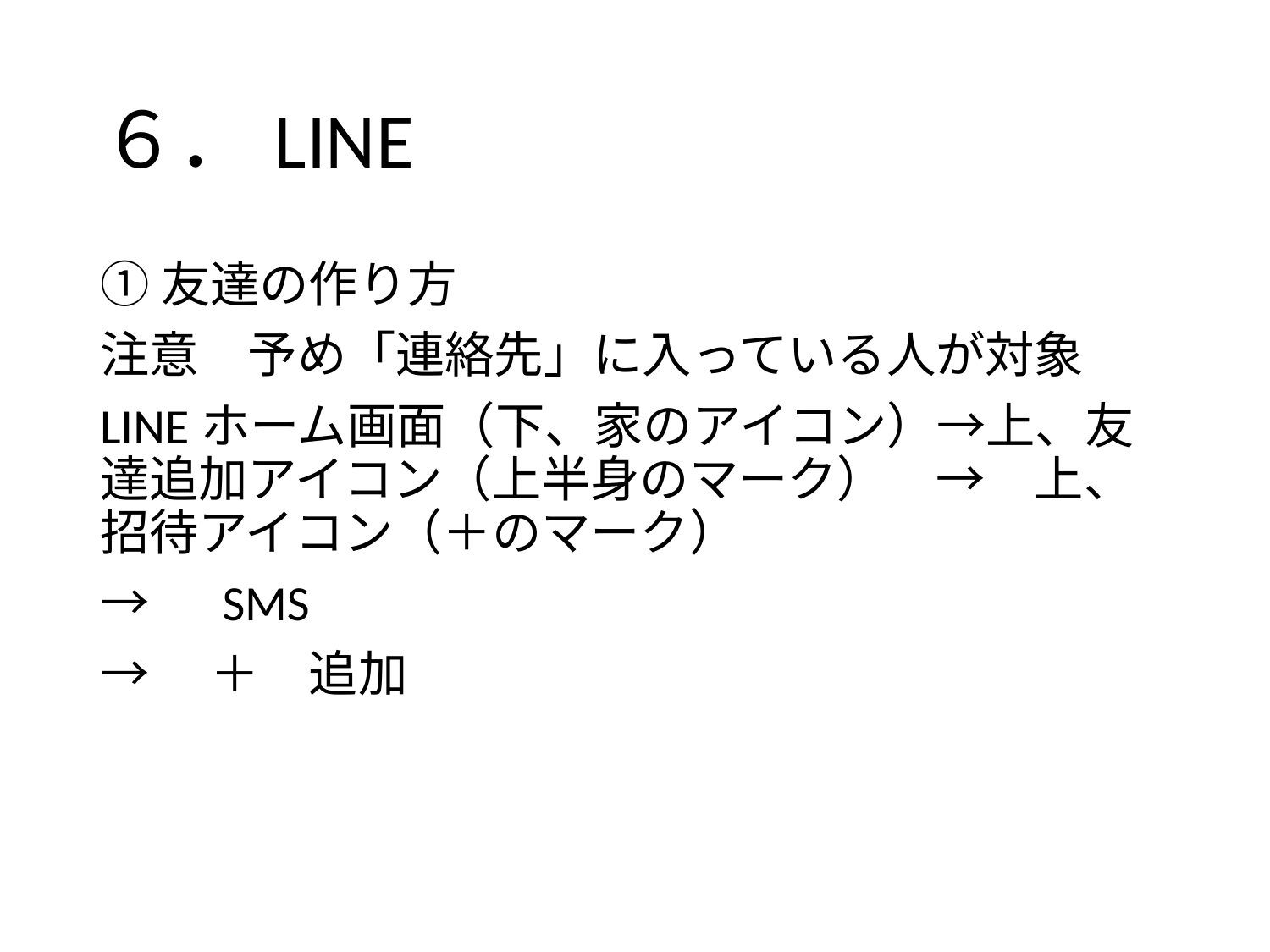

# ６．LINE
①友達の作り方
注意　予め「連絡先」に入っている人が対象
LINEホーム画面（下、家のアイコン）→上、友達追加アイコン（上半身のマーク）　→　上、招待アイコン（＋のマーク）
→　SMS
→　＋　追加